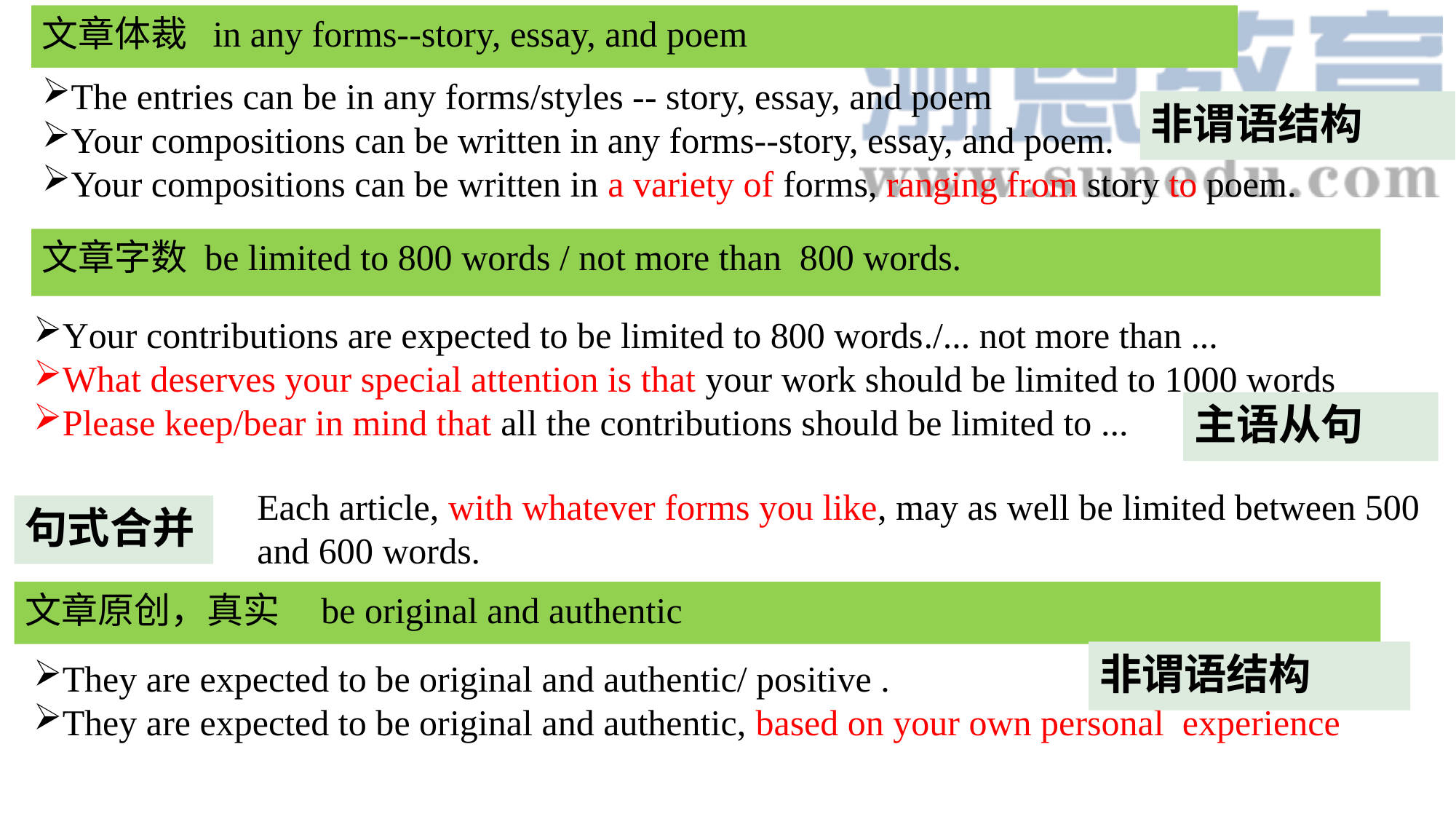

文章体裁  in any forms--story, essay, and poem
The entries can be in any forms/styles -- story, essay, and poem
Your compositions can be written in any forms--story, essay, and poem.
Your compositions can be written in a variety of forms, ranging from story to poem.
非谓语结构
文章字数 be limited to 800 words / not more than  800 words.

Your contributions are expected to be limited to 800 words./... not more than ...
What deserves your special attention is that your work should be limited to 1000 words
Please keep/bear in mind that all the contributions should be limited to ...
主语从句
Each article, with whatever forms you like, may as well be limited between 500 and 600 words.

句式合并
文章原创，真实    be original and authentic
非谓语结构
They are expected to be original and authentic/ positive .
They are expected to be original and authentic, based on your own personal  experience